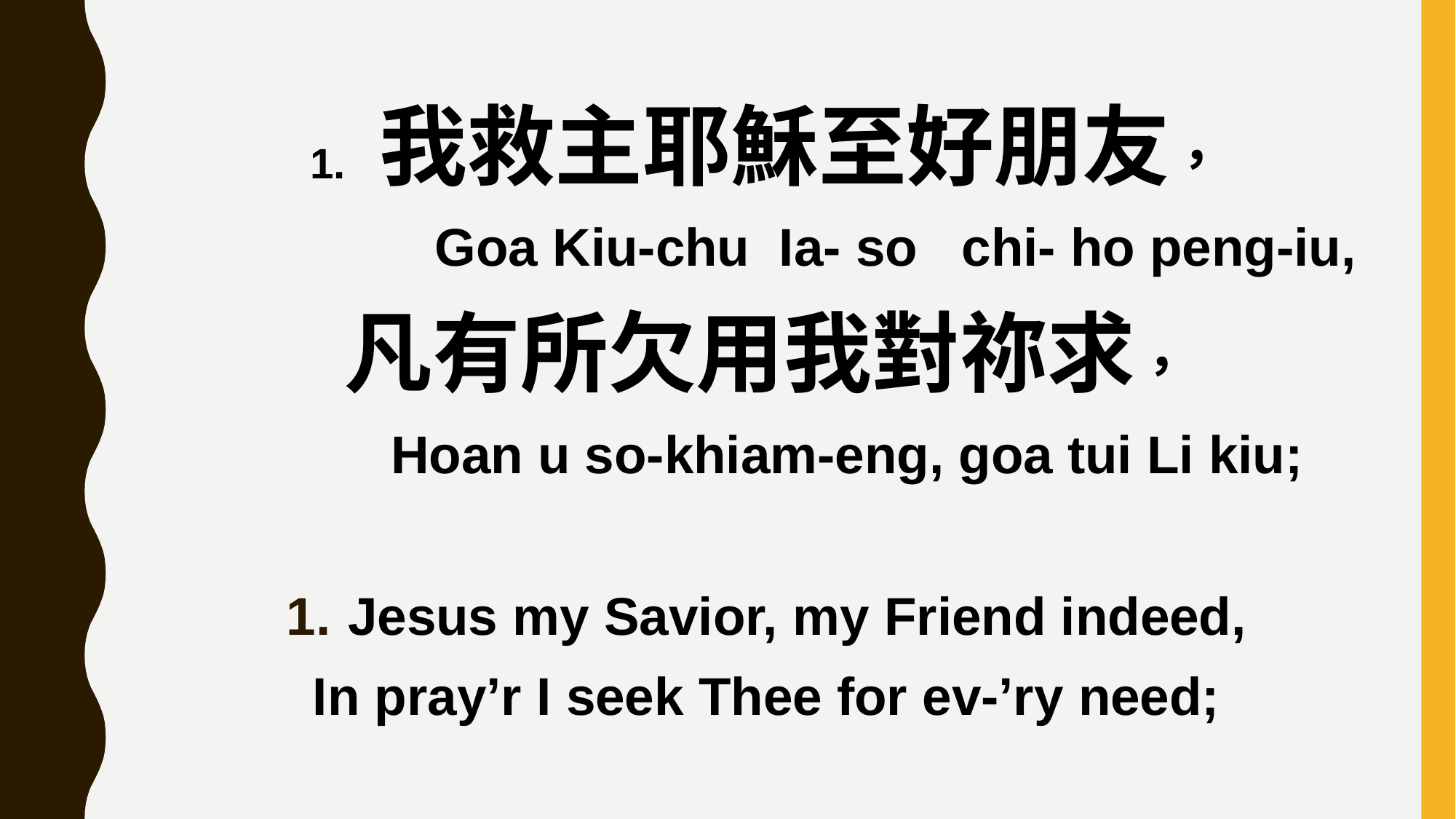

1.  我救主耶穌至好朋友，
                     Goa Kiu-chu  Ia- so   chi- ho peng-iu,
凡有所欠用我對祢求，
                  Hoan u so-khiam-eng, goa tui Li kiu;

Jesus my Savior, my Friend indeed,
In pray’r I seek Thee for ev-’ry need;